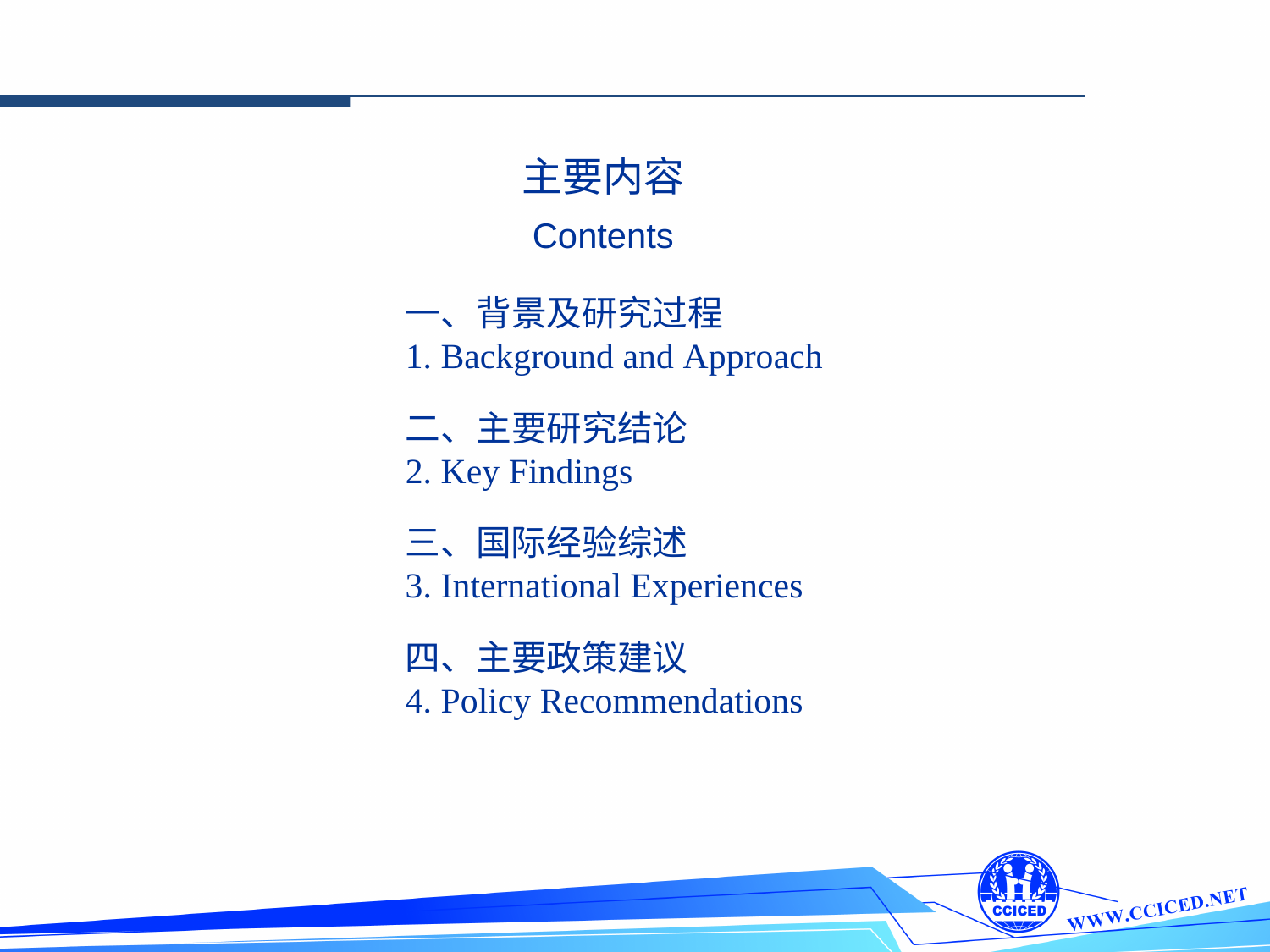

主要内容
Contents
一、背景及研究过程
1. Background and Approach
二、主要研究结论
2. Key Findings
三、国际经验综述
3. International Experiences
四、主要政策建议
4. Policy Recommendations